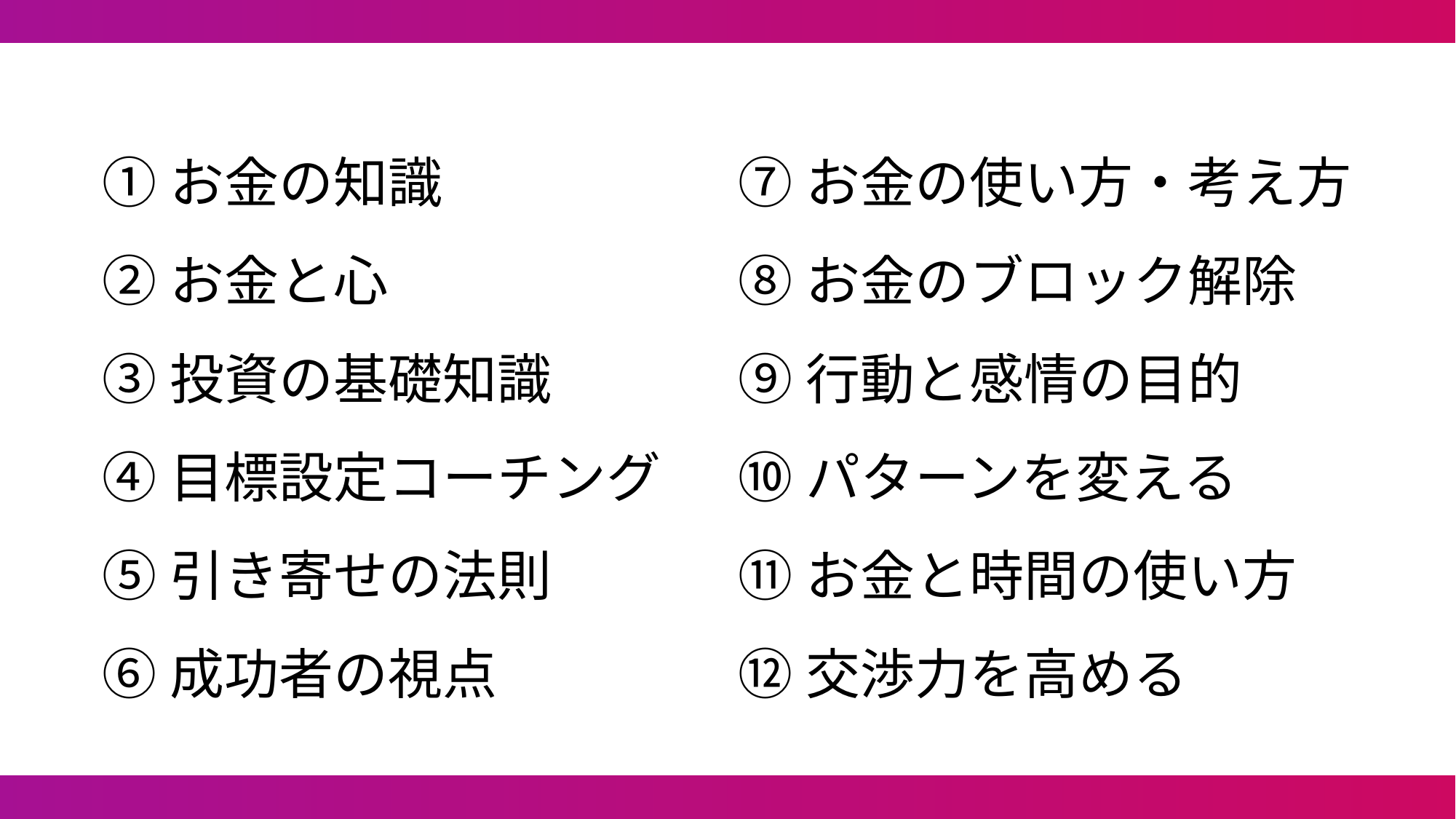

①お金の知識
②お金と心
③投資の基礎知識
④目標設定コーチング
⑤引き寄せの法則
⑥成功者の視点
⑦お金の使い方・考え方
⑧お金のブロック解除
⑨行動と感情の目的
⑩パターンを変える
⑪お金と時間の使い方
⑫交渉力を高める